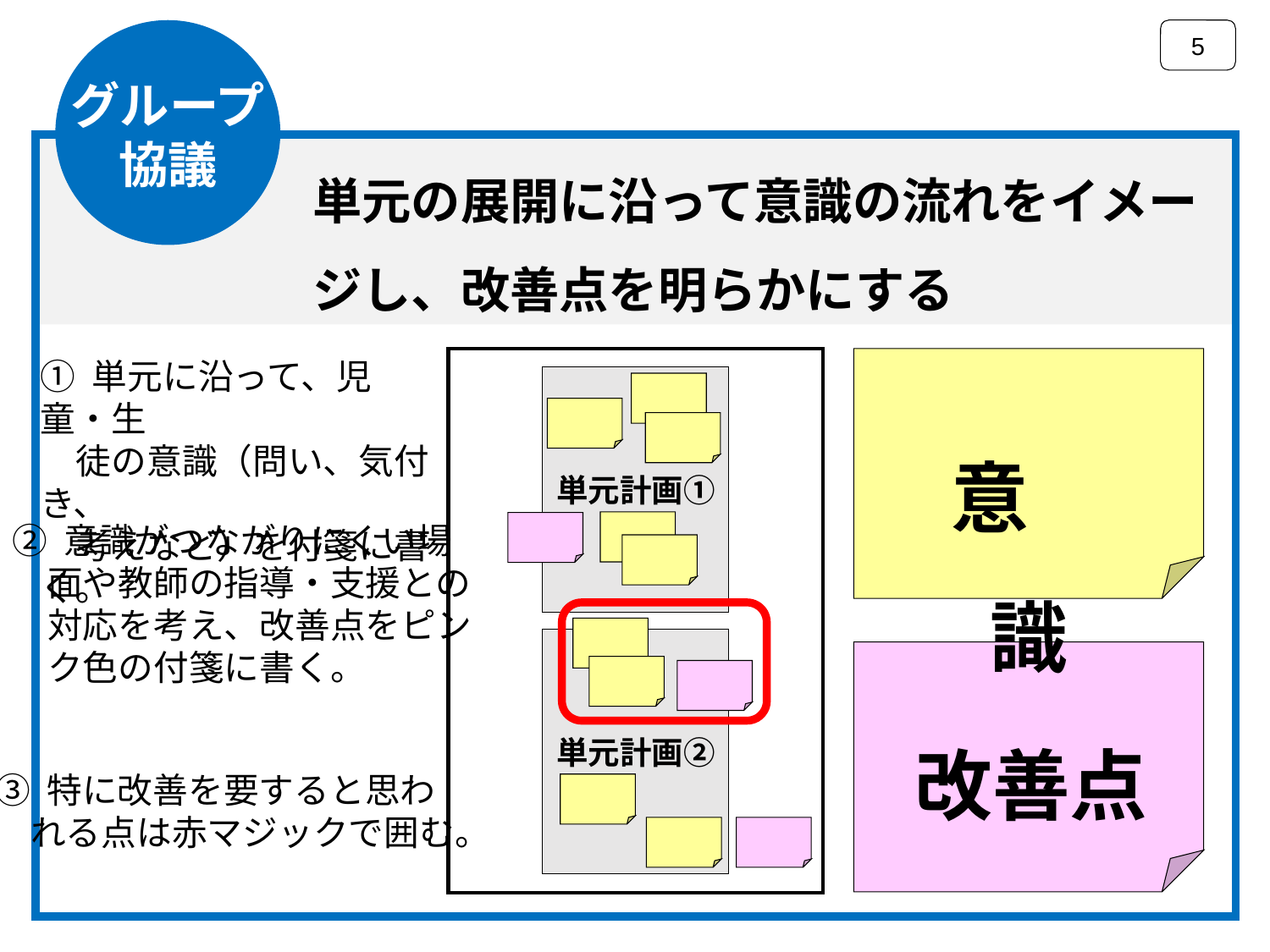

5
グループ
協議

単元の展開に沿って意識の流れをイメージし、改善点を明らかにする

① 単元に沿って、児童・生
　徒の意識（問い、気付き、
　考えなど）を付箋に書く。

単元計画①

意　識

② 意識がつながりにくい場
　面や教師の指導・支援との
　対応を考え、改善点をピン
　ク色の付箋に書く。

単元計画②

改善点
③ 特に改善を要すると思わ
　れる点は赤マジックで囲む。